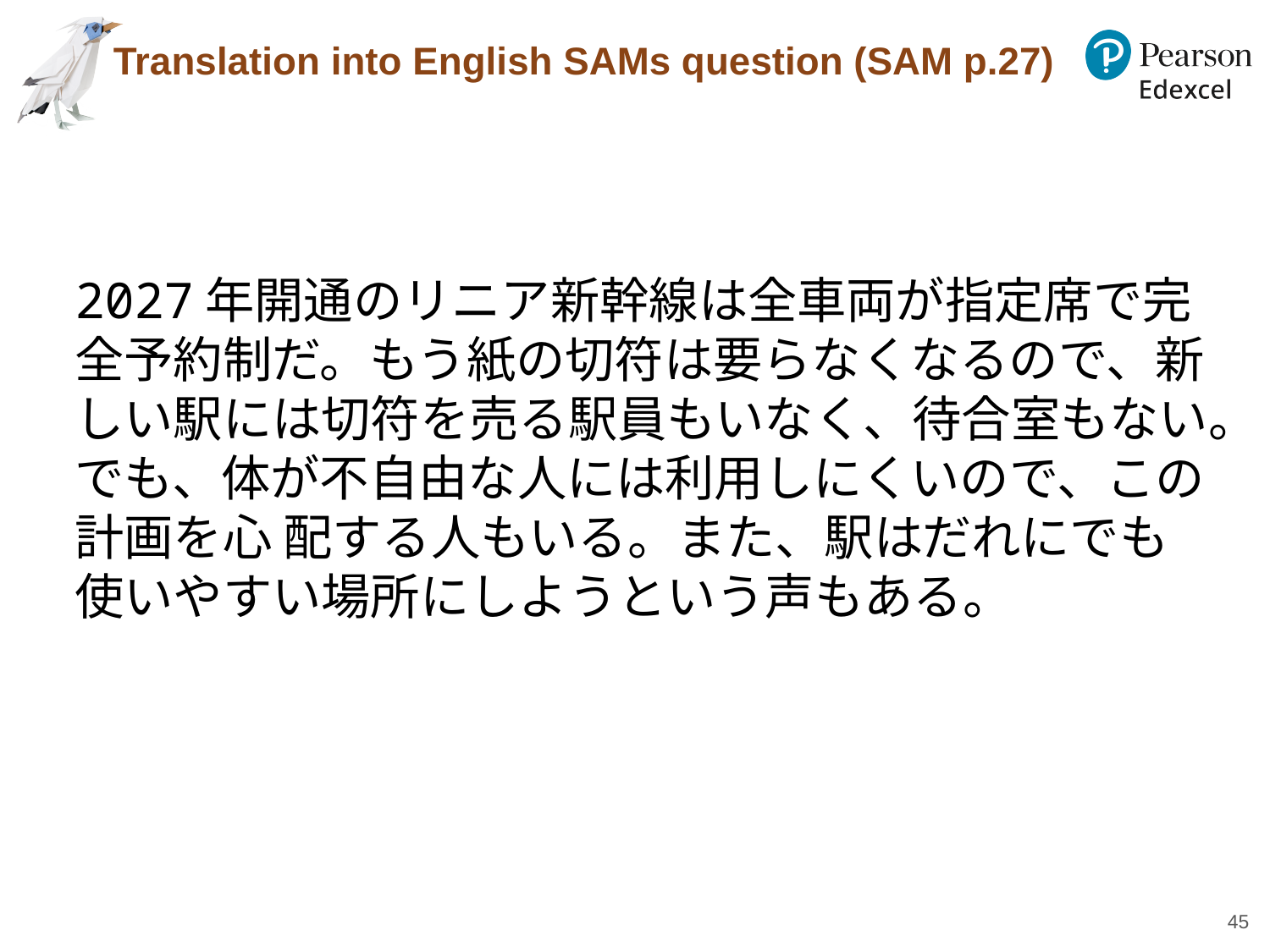

# Translation into English SAMs question (SAM p.27)

2027年開通のリニア新幹線は全車両が指定席で完全予約制だ。もう紙の切符は要らなくなるので、新しい駅には切符を売る駅員もいなく、待合室もない。でも、体が不自由な人には利用しにくいので、この計画を心 配する人もいる。また、駅はだれにでも使いやすい場所にしようという声もある。